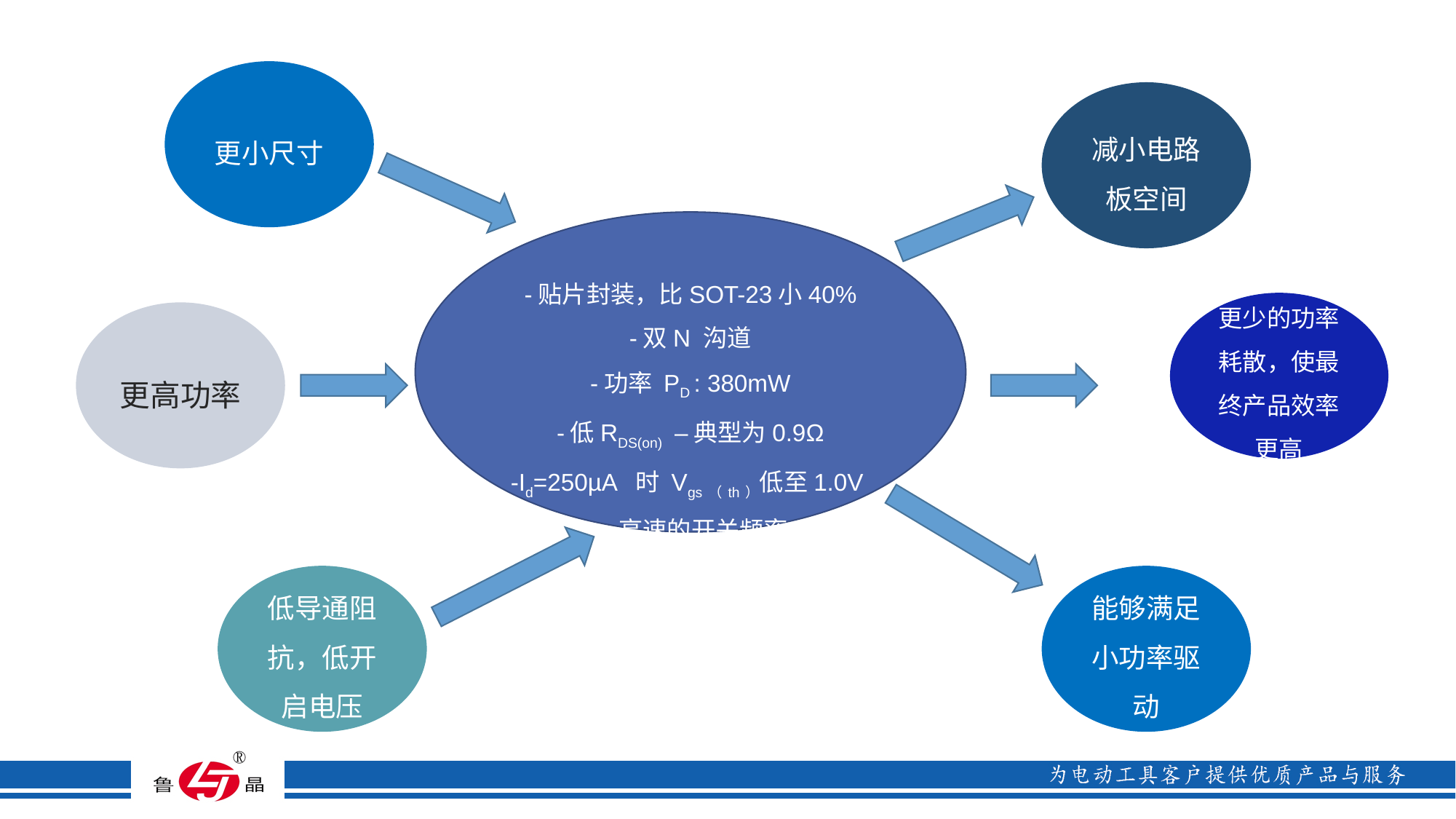

更小尺寸
减小电路板空间

-贴片封装，比SOT-23小40%
-双N 沟道
-功率 PD : 380mW
-低RDS(on) –典型为0.9Ω
-Id=250µA 时 Vgs（th）低至1.0V
- 高速的开关频率
更少的功率耗散，使最终产品效率更高
更高功率

低导通阻抗，低开启电压
能够满足小功率驱动